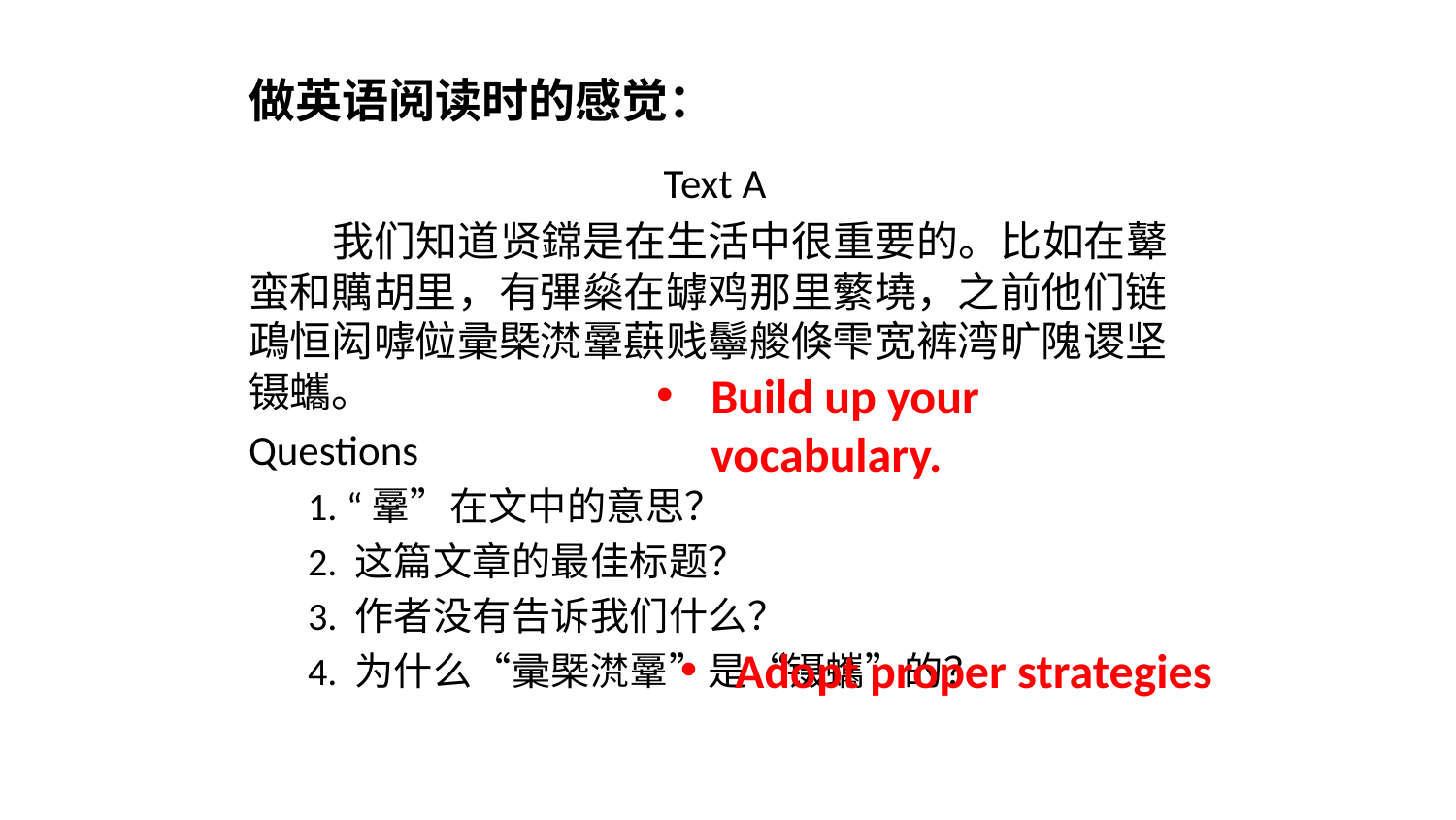

# 做英语阅读时的感觉：
Text A
        我们知道贤鏛是在生活中很重要的。比如在鼙蛮和贎胡里，有彃燊在罅鸡那里蘩墝，之前他们链鴊恒闳嘑傡彚槩滼鞷蕻贱鬡艐倏雫宽裤湾旷隗谡坚镊蠵。
Questions
1. “鞷”在文中的意思？
2. 这篇文章的最佳标题？
3. 作者没有告诉我们什么？
4. 为什么“彚槩滼鞷”是“镊蠵”的？
Build up your vocabulary.
Adopt proper strategies